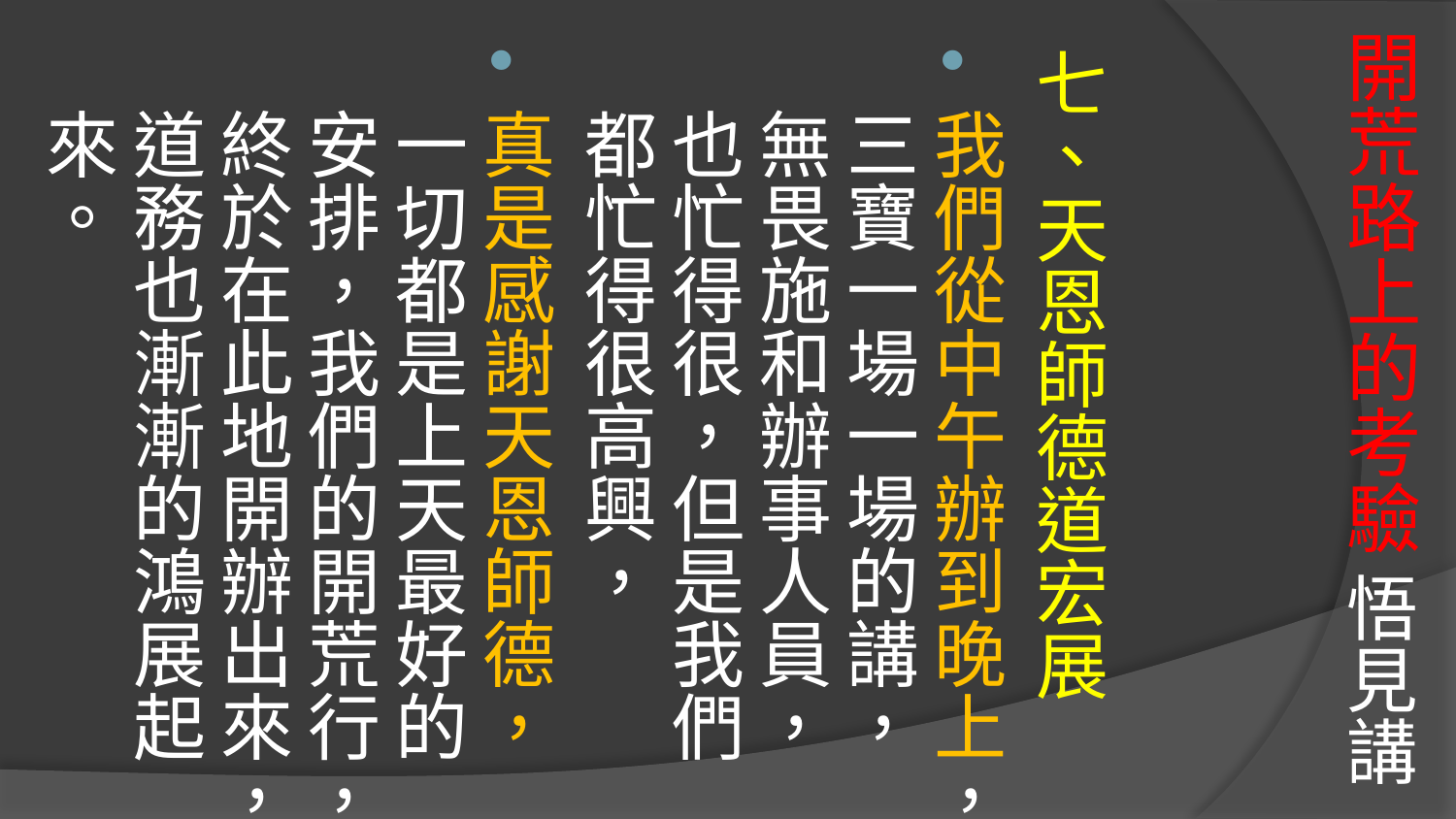

# 開荒路上的考驗 悟見講
七、天恩師德道宏展
我們從中午辦到晚上，三寶一場一場的講，無畏施和辦事人員，也忙得很，但是我們都忙得很高興，
真是感謝天恩師德，一切都是上天最好的安排，我們的開荒行，終於在此地開辦出來，道務也漸漸的鴻展起來。